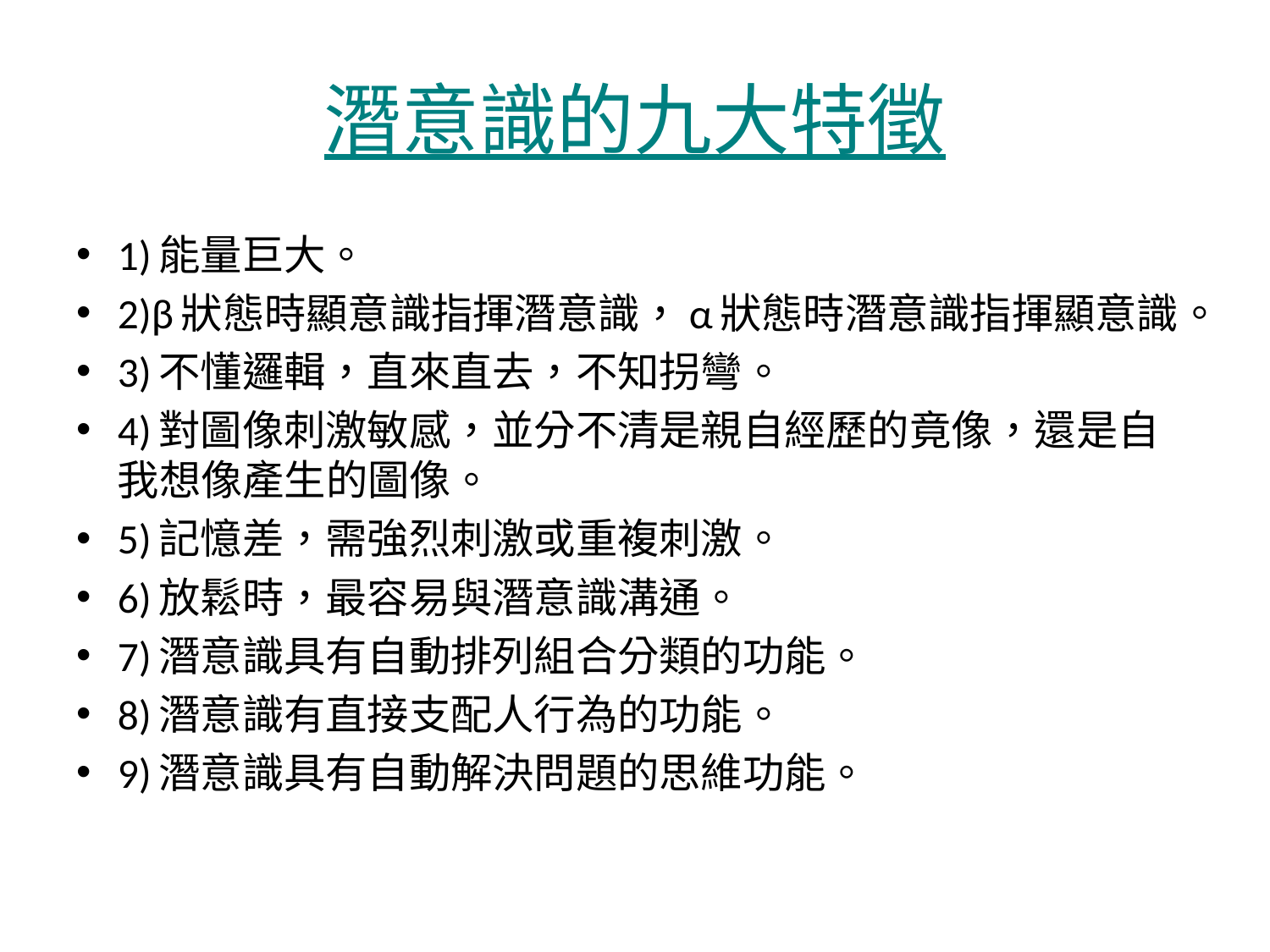

# 潛意識的九大特徵
1)能量巨大。
2)β狀態時顯意識指揮潛意識，α狀態時潛意識指揮顯意識。
3)不懂邏輯，直來直去，不知拐彎。
4)對圖像刺激敏感，並分不清是親自經歷的竟像，還是自我想像產生的圖像。
5)記憶差，需強烈刺激或重複刺激。
6)放鬆時，最容易與潛意識溝通。
7)潛意識具有自動排列組合分類的功能。
8)潛意識有直接支配人行為的功能。
9)潛意識具有自動解決問題的思維功能。